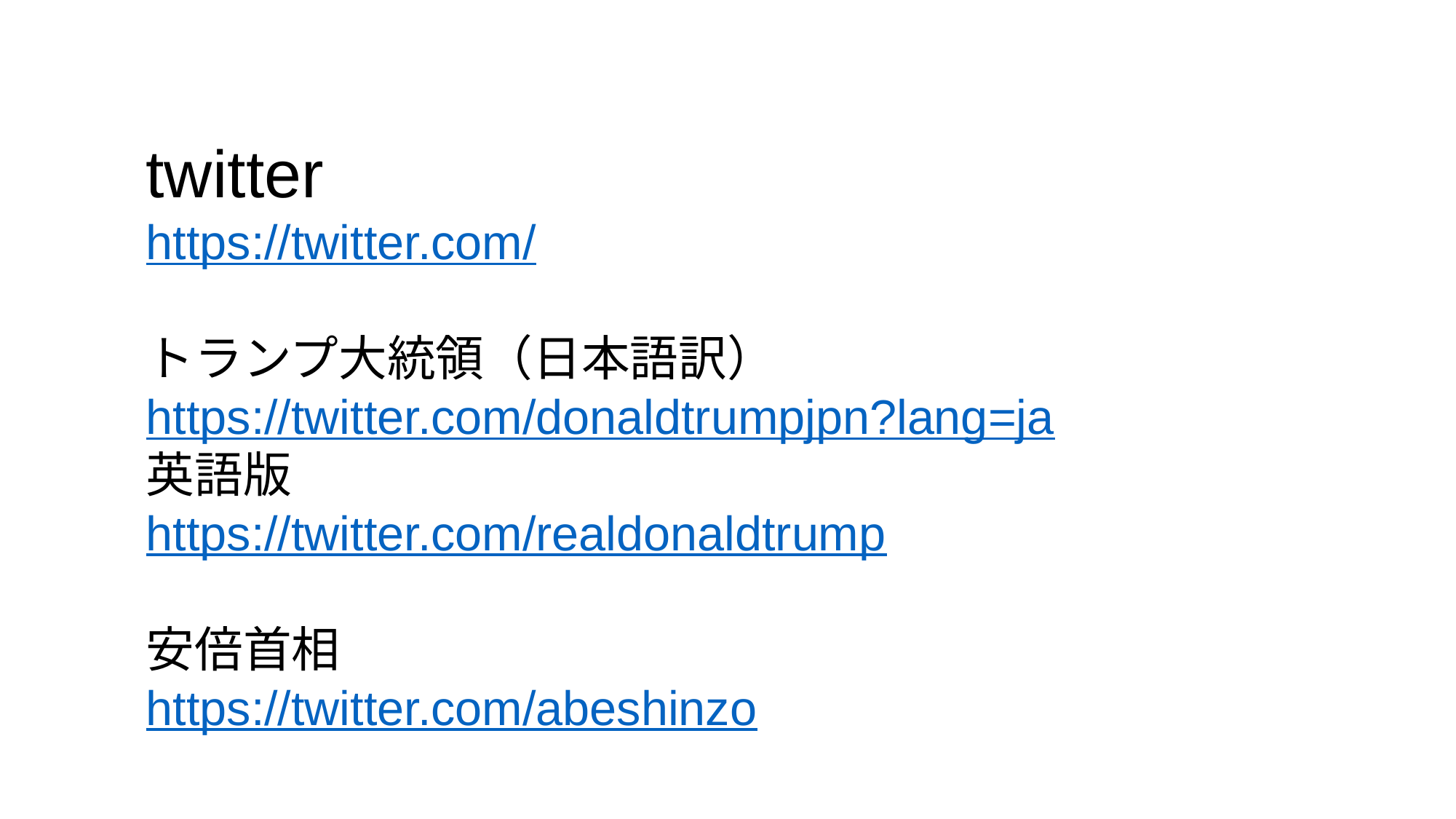

twitter
https://twitter.com/

トランプ大統領（日本語訳）
https://twitter.com/donaldtrumpjpn?lang=ja
英語版
https://twitter.com/realdonaldtrump

安倍首相
https://twitter.com/abeshinzo